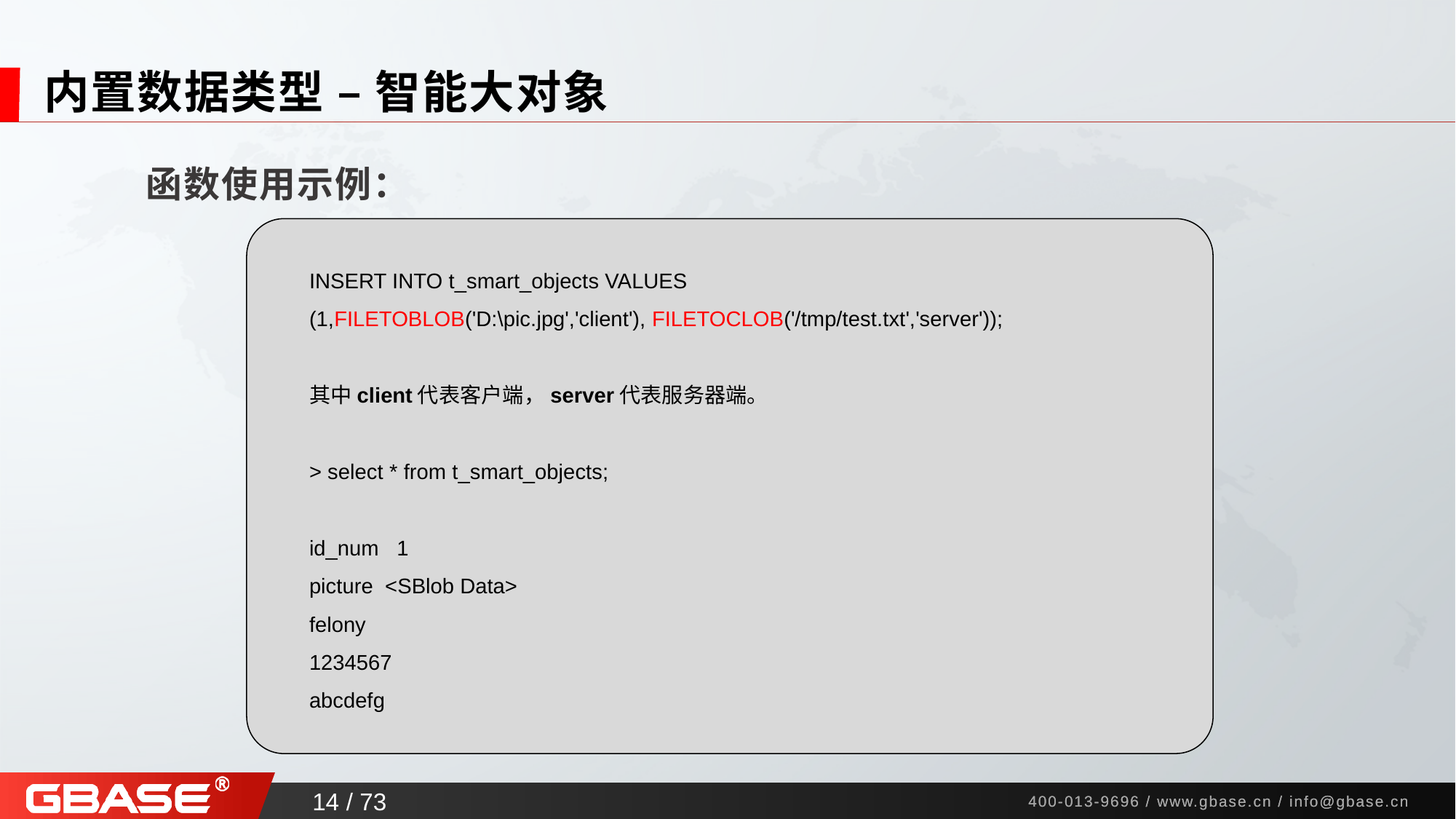

# 内置数据类型 – 智能大对象
     函数使用示例：

INSERT INTO t_smart_objects VALUES
(1,FILETOBLOB('D:\pic.jpg','client'), FILETOCLOB('/tmp/test.txt','server'));

其中client代表客户端，server代表服务器端。

> select * from t_smart_objects;

id_num   1
picture  <SBlob Data>
felony
1234567
abcdefg